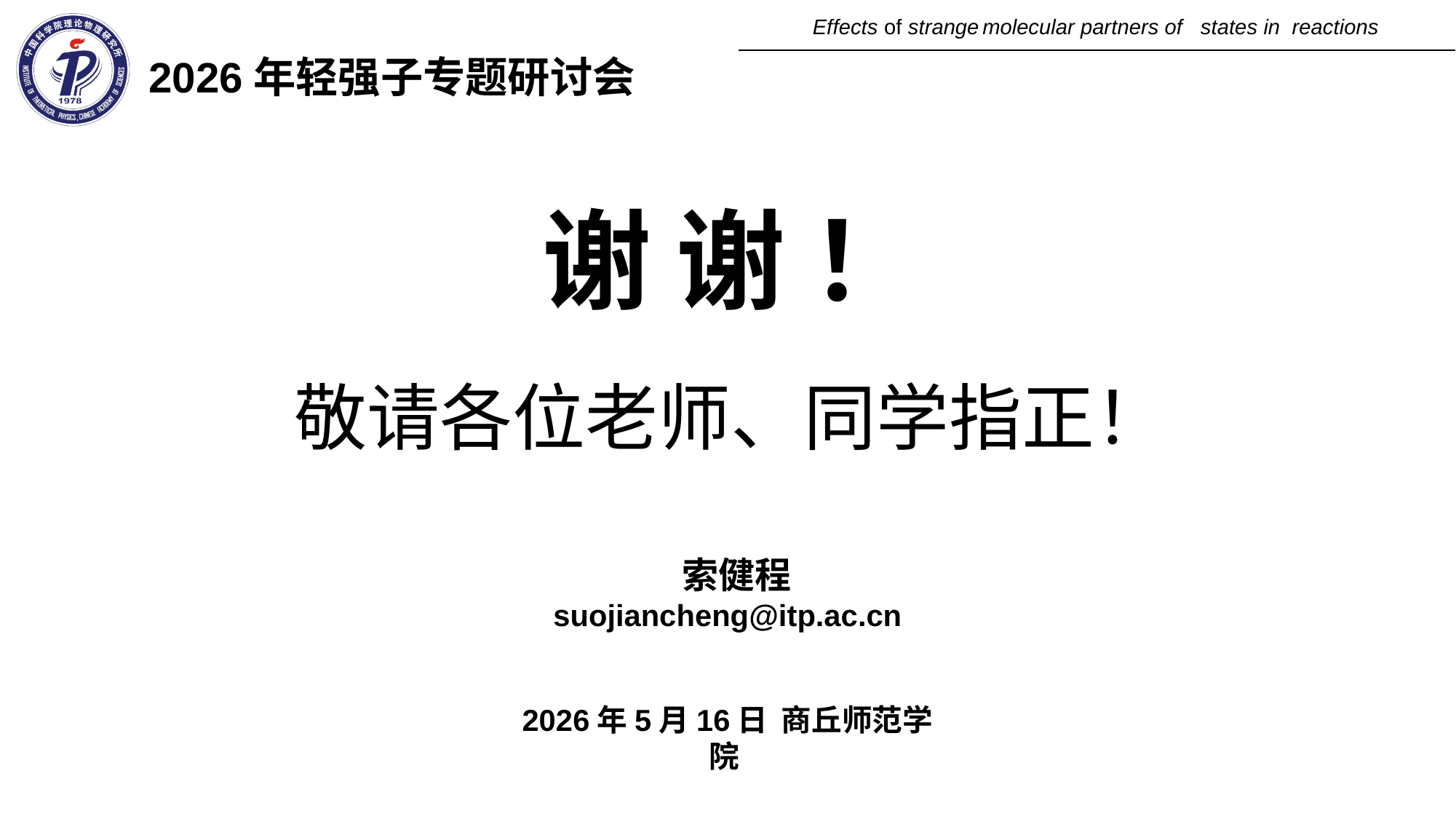

2026年轻强子专题研讨会

谢 谢 ！
敬请各位老师、同学指正！
  索健程
suojiancheng@itp.ac.cn
2026年5月16日  商丘师范学院
20